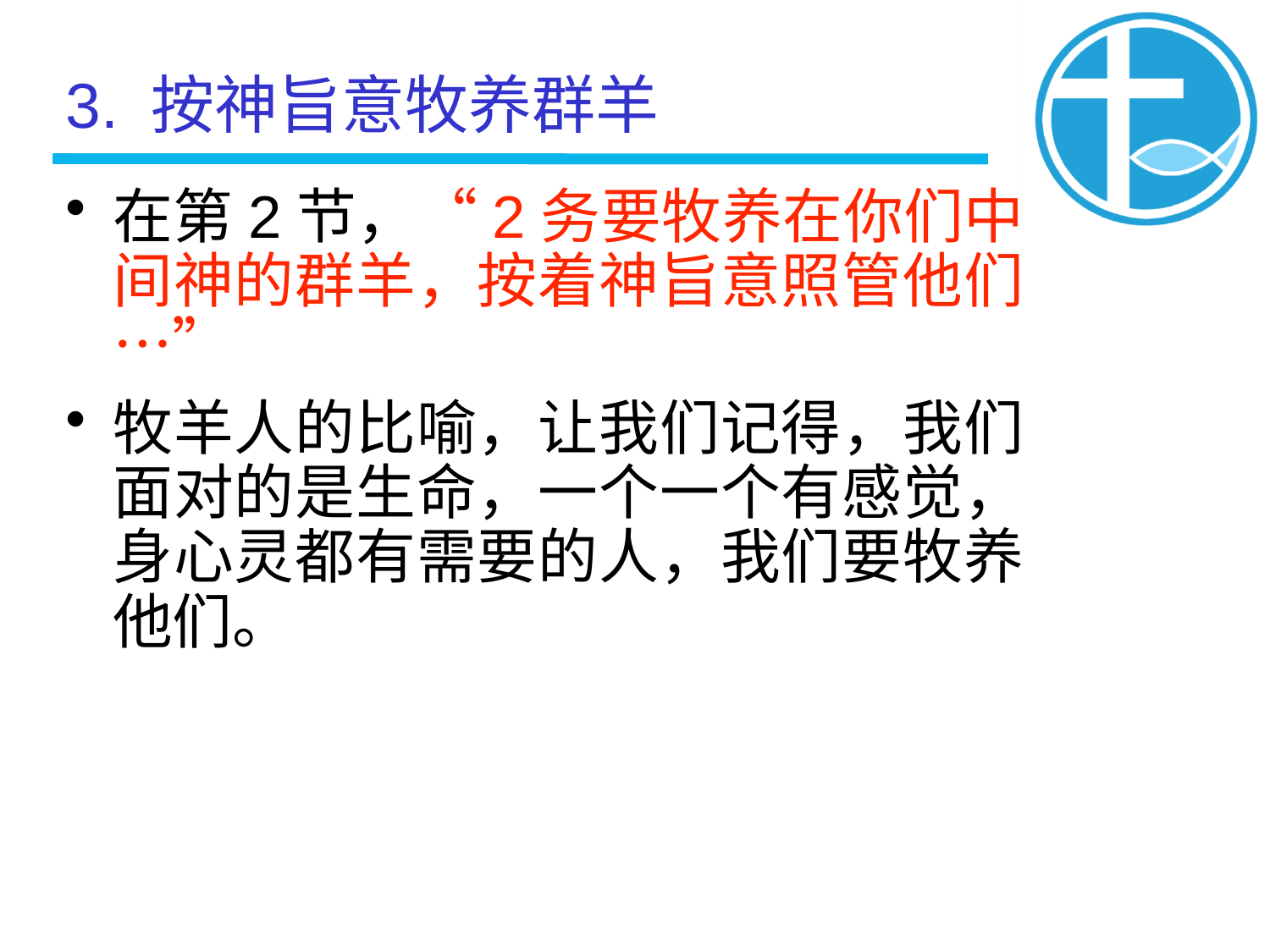

3. 按神旨意牧养群羊
在第2节，“2务要牧养在你们中间神的群羊，按着神旨意照管他们…”
牧羊人的比喻，让我们记得，我们面对的是生命，一个一个有感觉，身心灵都有需要的人，我们要牧养他们。